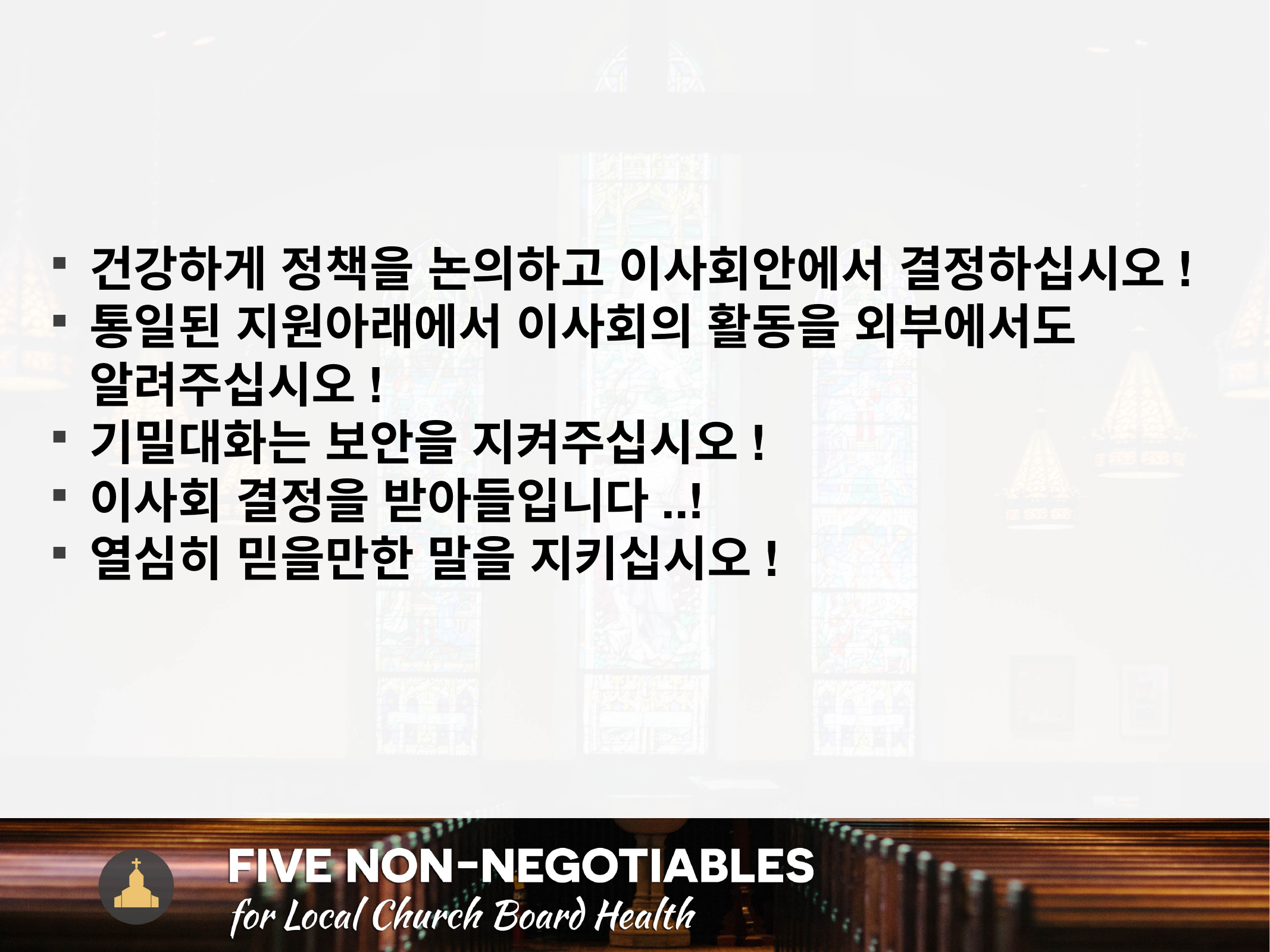

건강하게 정책을 논의하고 이사회안에서 결정하십시오!
통일된 지원아래에서 이사회의 활동을 외부에서도 알려주십시오!
기밀대화는 보안을 지켜주십시오!
이사회 결정을 받아들입니다..!
열심히 믿을만한 말을 지키십시오!